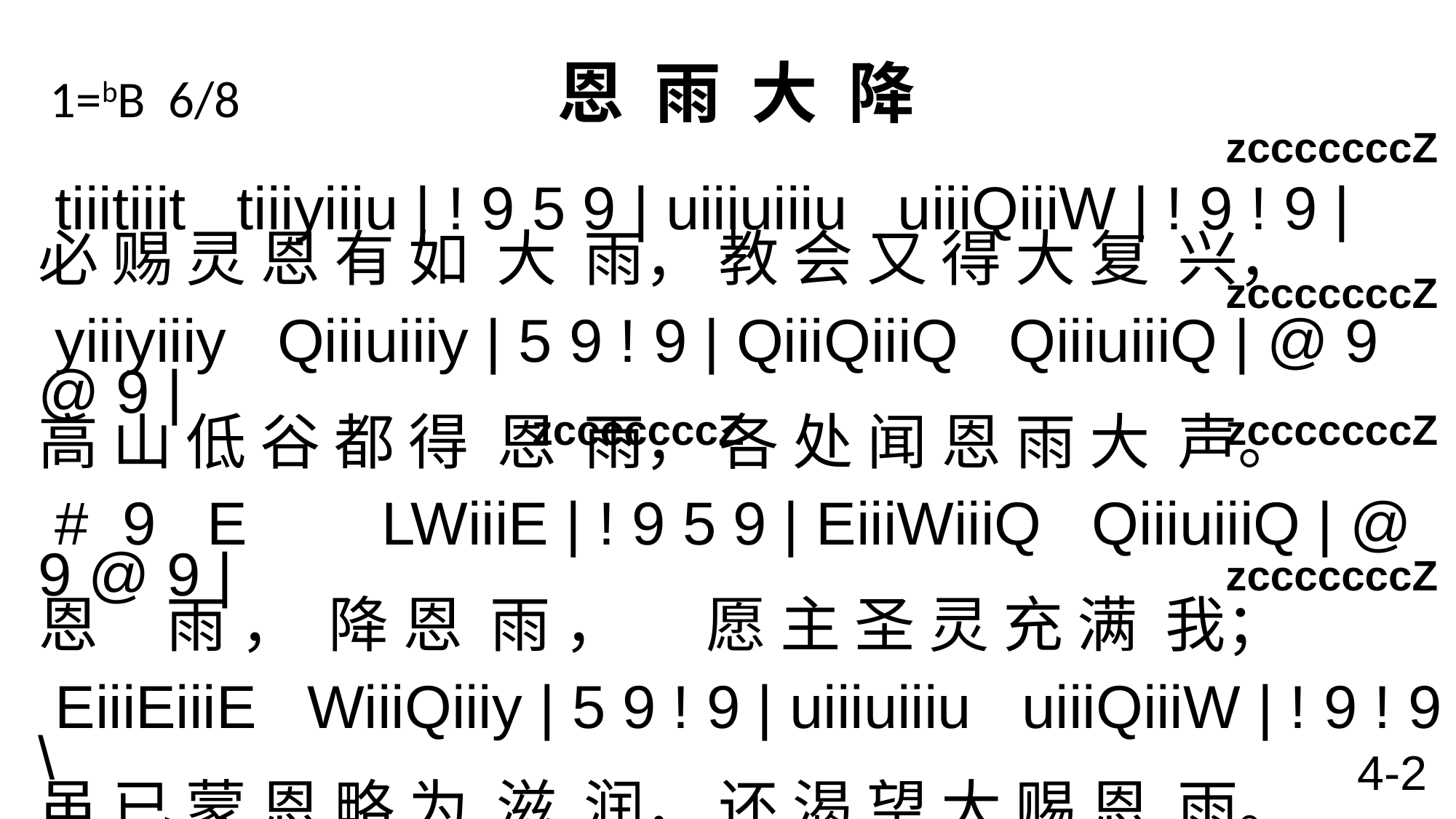

# 1=bB  6/8                           恩  雨  大  降
    zcccccccZ
 tiiitiiit   tiiiyiiiu | ! 9 5 9 | uiiiuiiiu   uiiiQiiiW | ! 9 ! 9 |
必 赐 灵 恩 有 如  大  雨， 教 会 又 得 大 复  兴，
 yiiiyiiiy   Qiiiuiiiy | 5 9 ! 9 | QiiiQiiiQ   QiiiuiiiQ | @ 9 @ 9 |
高 山 低 谷 都 得  恩  雨， 各 处 闻 恩 雨 大  声。
 #  9   E        LWiiiE | ! 9 5 9 | EiiiWiiiQ   QiiiuiiiQ | @ 9 @ 9 |
恩     雨 ，  降 恩  雨 ，      愿 主 圣 灵 充 满  我；
 EiiiEiiiE   WiiiQiiiy | 5 9 ! 9 | uiiiuiiiu   uiiiQiiiW | ! 9 ! 9 \
虽 已 蒙 恩 略 为  滋  润， 还 渴 望 大 赐 恩  雨。
    zcccccccZ
    zcccccccZ
    zcccccccZ
    zcccccccZ
4-2